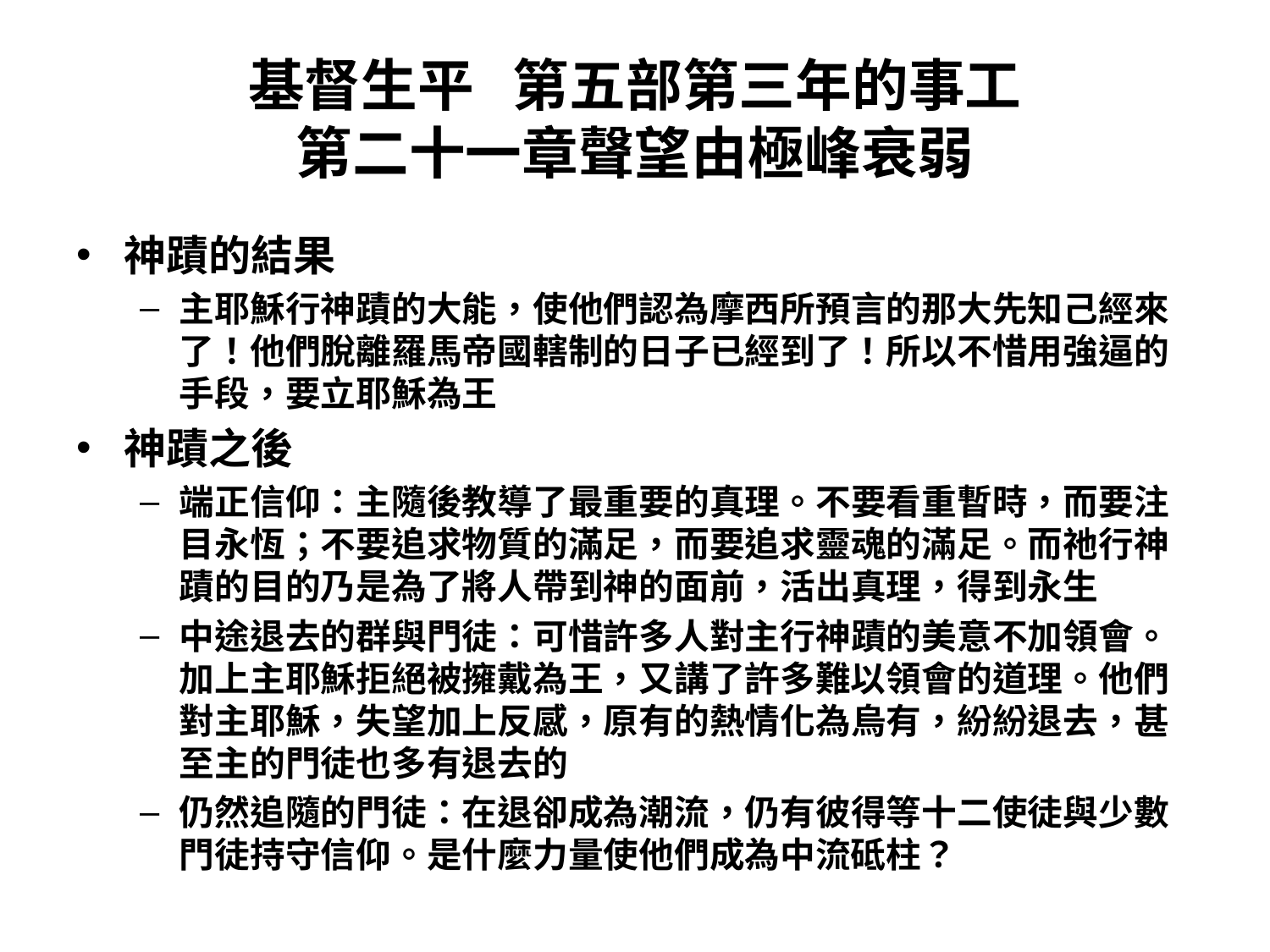

# 基督生平   第五部第三年的事工 第二十一章聲望由極峰衰弱
神蹟的結果
主耶穌行神蹟的大能，使他們認為摩西所預言的那大先知己經來了！他們脫離羅馬帝國轄制的日子已經到了！所以不惜用強逼的手段，要立耶穌為王
神蹟之後
端正信仰：主隨後教導了最重要的真理。不要看重暫時，而要注目永恆；不要追求物質的滿足，而要追求靈魂的滿足。而祂行神蹟的目的乃是為了將人帶到神的面前，活出真理，得到永生
中途退去的群與門徒：可惜許多人對主行神蹟的美意不加領會。加上主耶穌拒絕被擁戴為王，又講了許多難以領會的道理。他們對主耶穌，失望加上反感，原有的熱情化為烏有，紛紛退去，甚至主的門徒也多有退去的
仍然追隨的門徒：在退卻成為潮流，仍有彼得等十二使徒與少數門徒持守信仰。是什麼力量使他們成為中流砥柱？